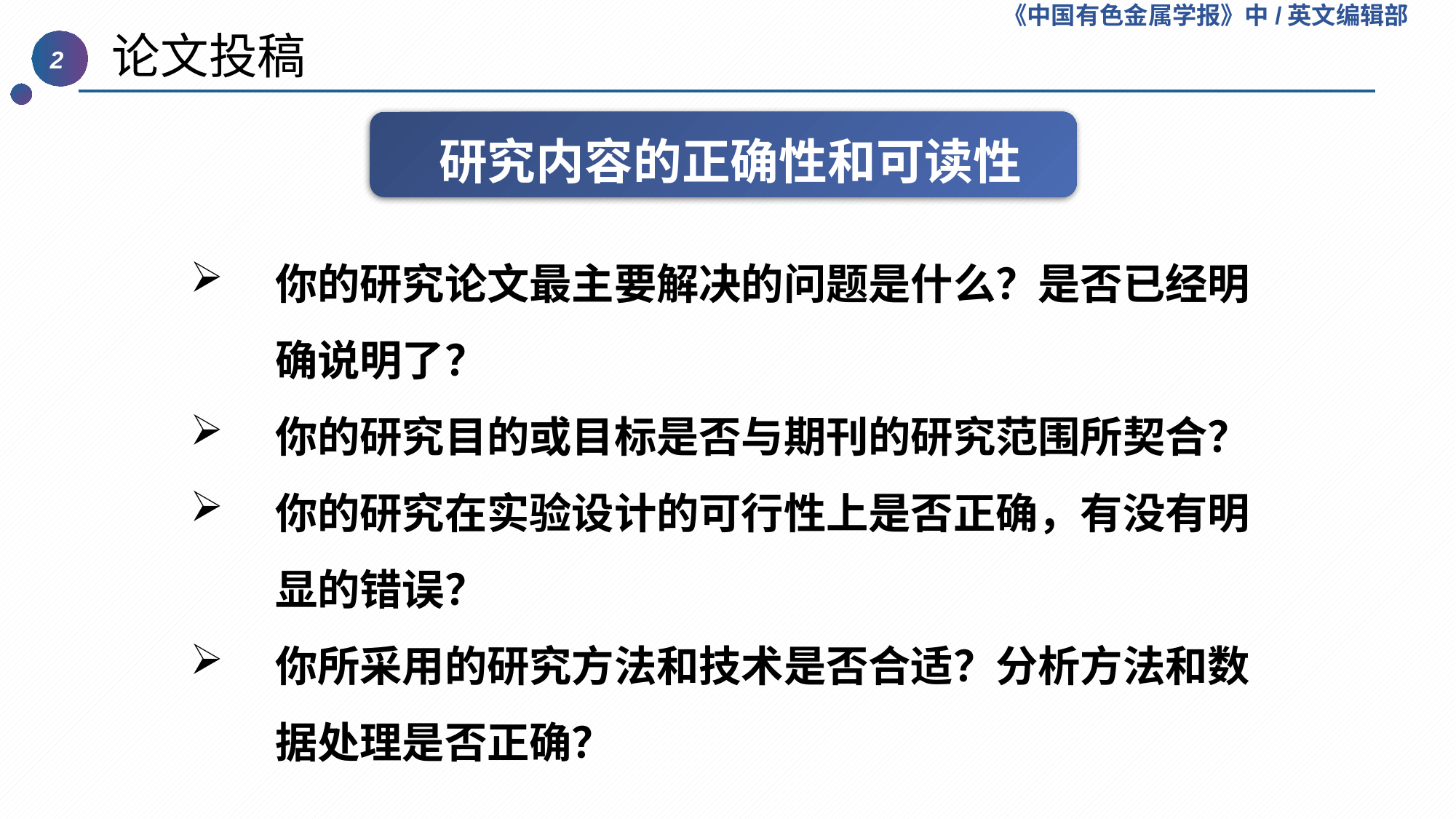

《中国有色金属学报》中/英文编辑部
      论文投稿

2

研究内容的正确性和可读性
你的研究论文最主要解决的问题是什么？是否已经明确说明了？
你的研究目的或目标是否与期刊的研究范围所契合？
你的研究在实验设计的可行性上是否正确，有没有明显的错误？
你所采用的研究方法和技术是否合适？分析方法和数据处理是否正确？